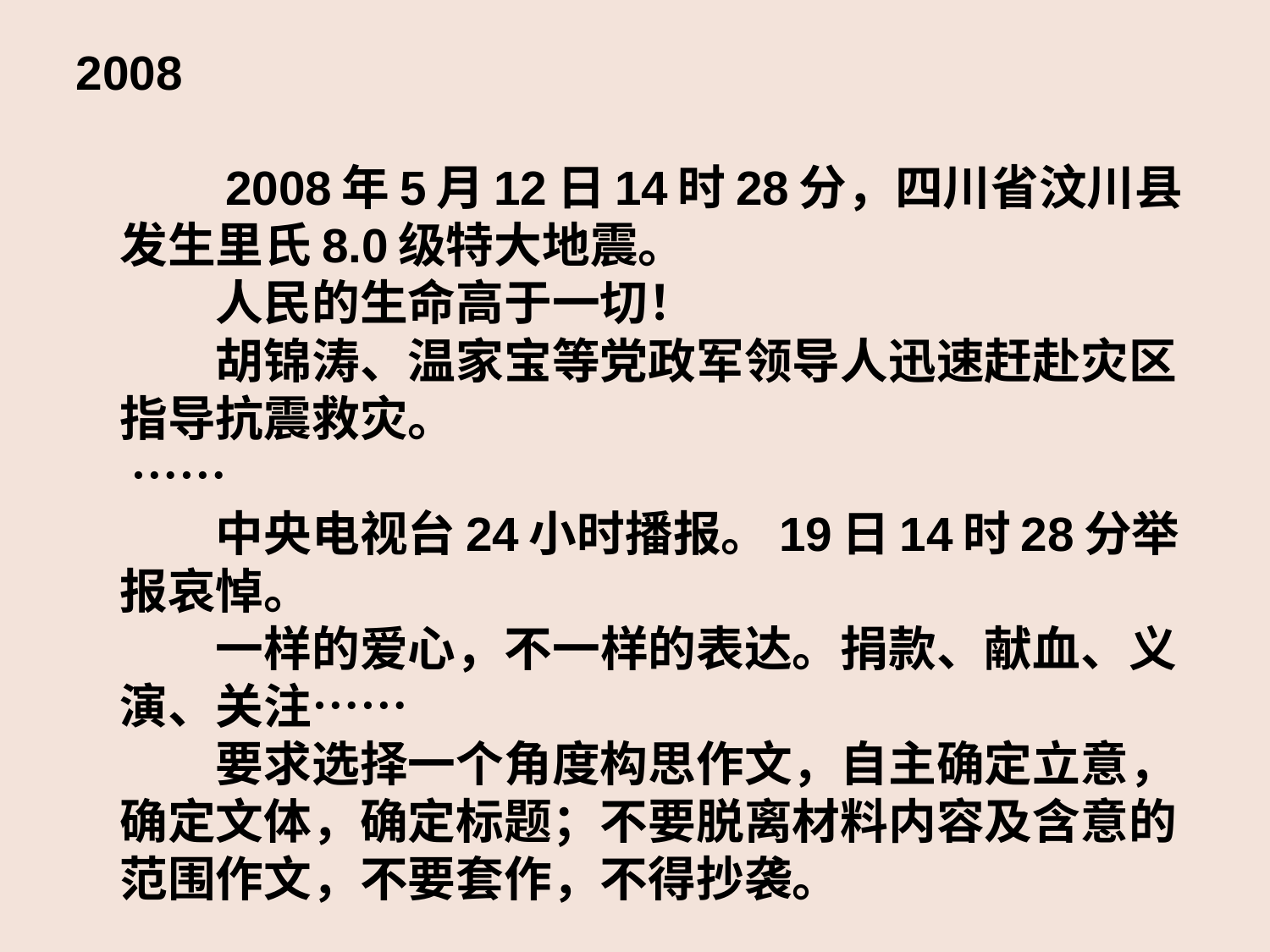

2008
　　2008年5月12日14时28分，四川省汶川县发生里氏8.0级特大地震。
　　人民的生命高于一切！
　　胡锦涛、温家宝等党政军领导人迅速赶赴灾区指导抗震救灾。
 ……
　　中央电视台24小时播报。19日14时28分举报哀悼。
　　一样的爱心，不一样的表达。捐款、献血、义演、关注……
　　要求选择一个角度构思作文，自主确定立意，确定文体，确定标题；不要脱离材料内容及含意的范围作文，不要套作，不得抄袭。